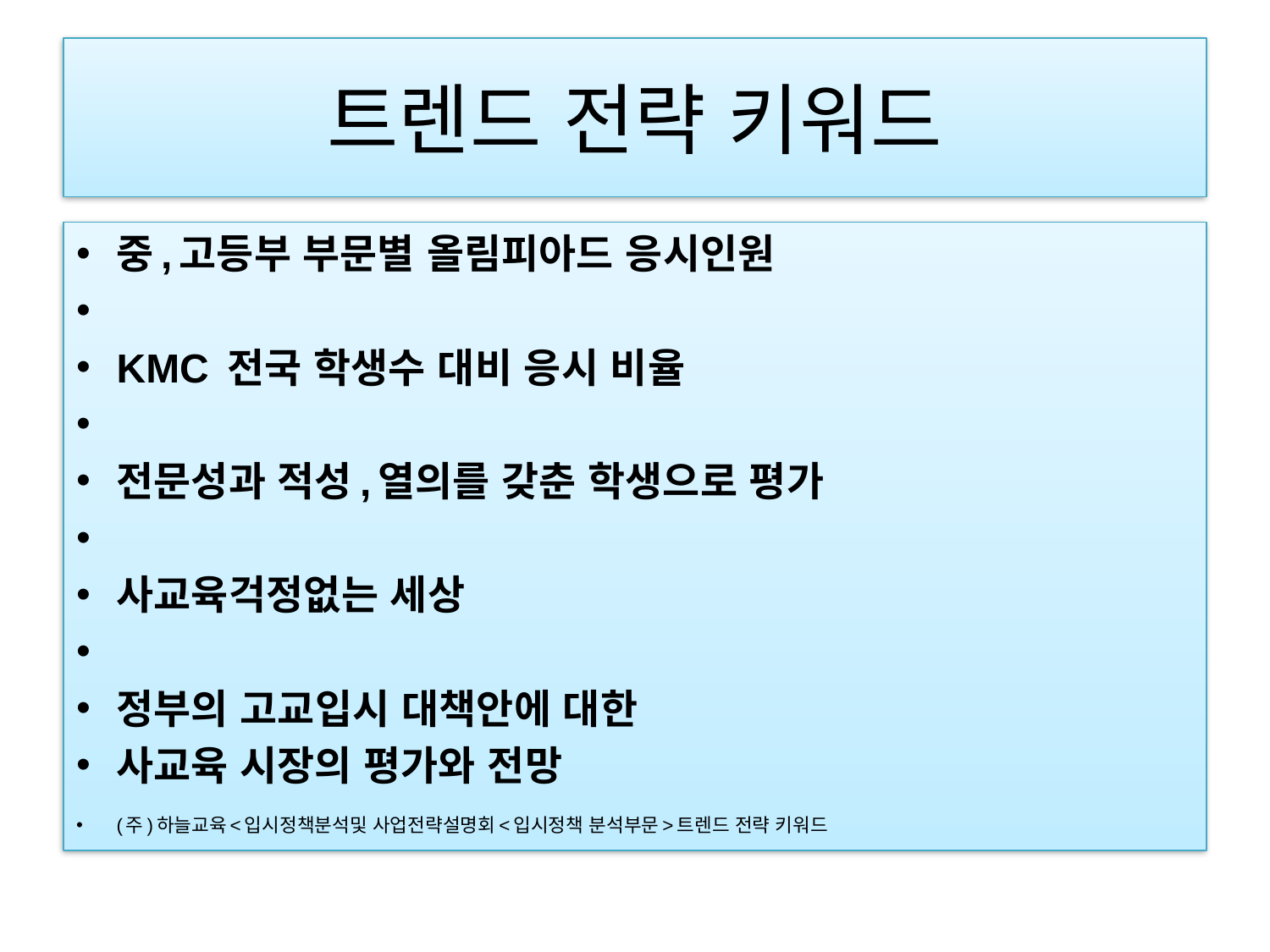

# 트렌드 전략 키워드
중,고등부 부문별 올림피아드 응시인원

KMC 전국 학생수 대비 응시 비율

전문성과 적성,열의를 갖춘 학생으로 평가

사교육걱정없는 세상

정부의 고교입시 대책안에 대한
사교육 시장의 평가와 전망

(주)하늘교육<입시정책분석및 사업전략설명회<입시정책 분석부문>트렌드 전략 키워드